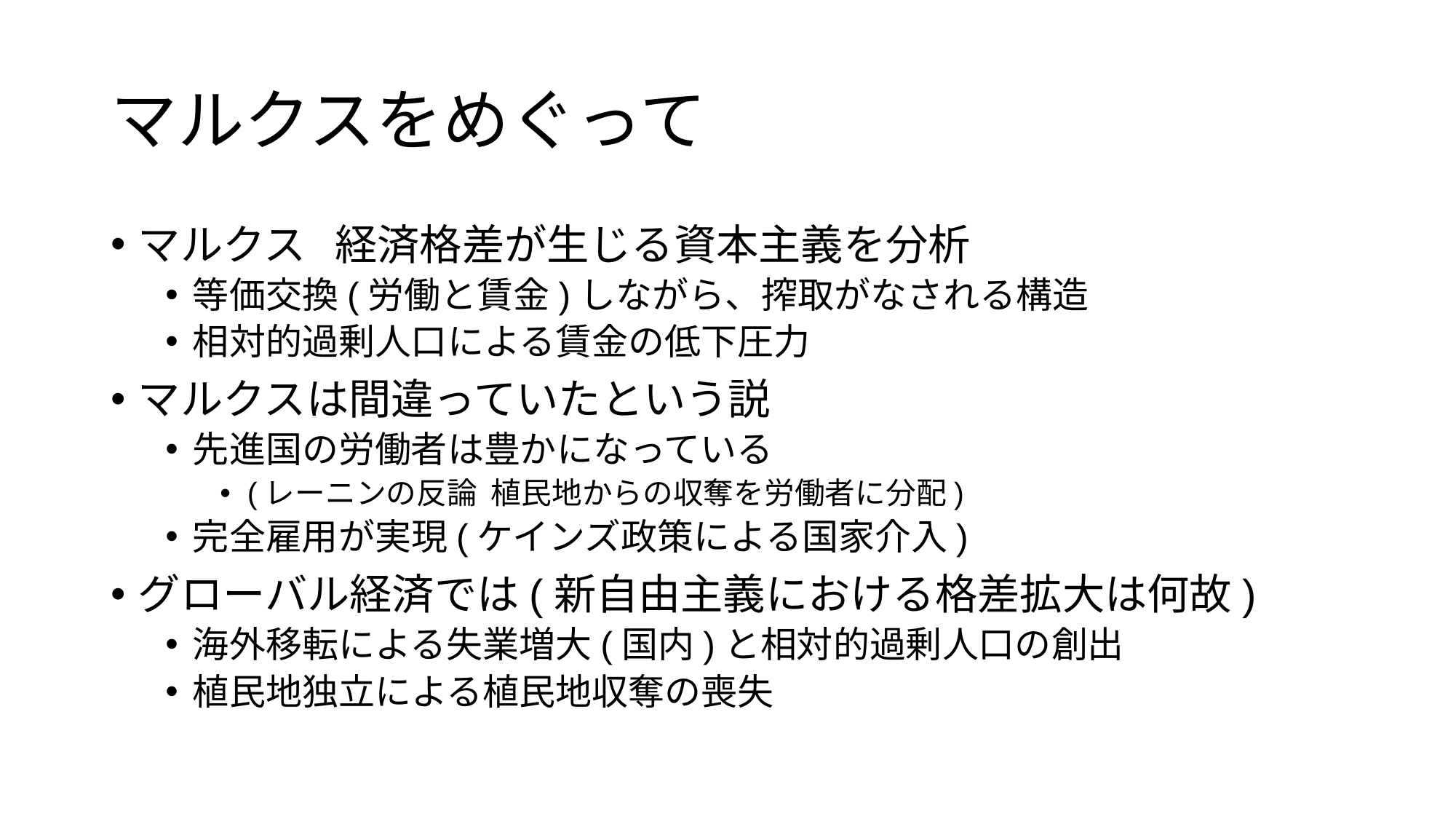

# マルクスをめぐって
マルクス   経済格差が生じる資本主義を分析
等価交換(労働と賃金)しながら、搾取がなされる構造
相対的過剰人口による賃金の低下圧力
マルクスは間違っていたという説
先進国の労働者は豊かになっている
(レーニンの反論  植民地からの収奪を労働者に分配)
完全雇用が実現(ケインズ政策による国家介入)
グローバル経済では(新自由主義における格差拡大は何故)
海外移転による失業増大(国内)と相対的過剰人口の創出
植民地独立による植民地収奪の喪失